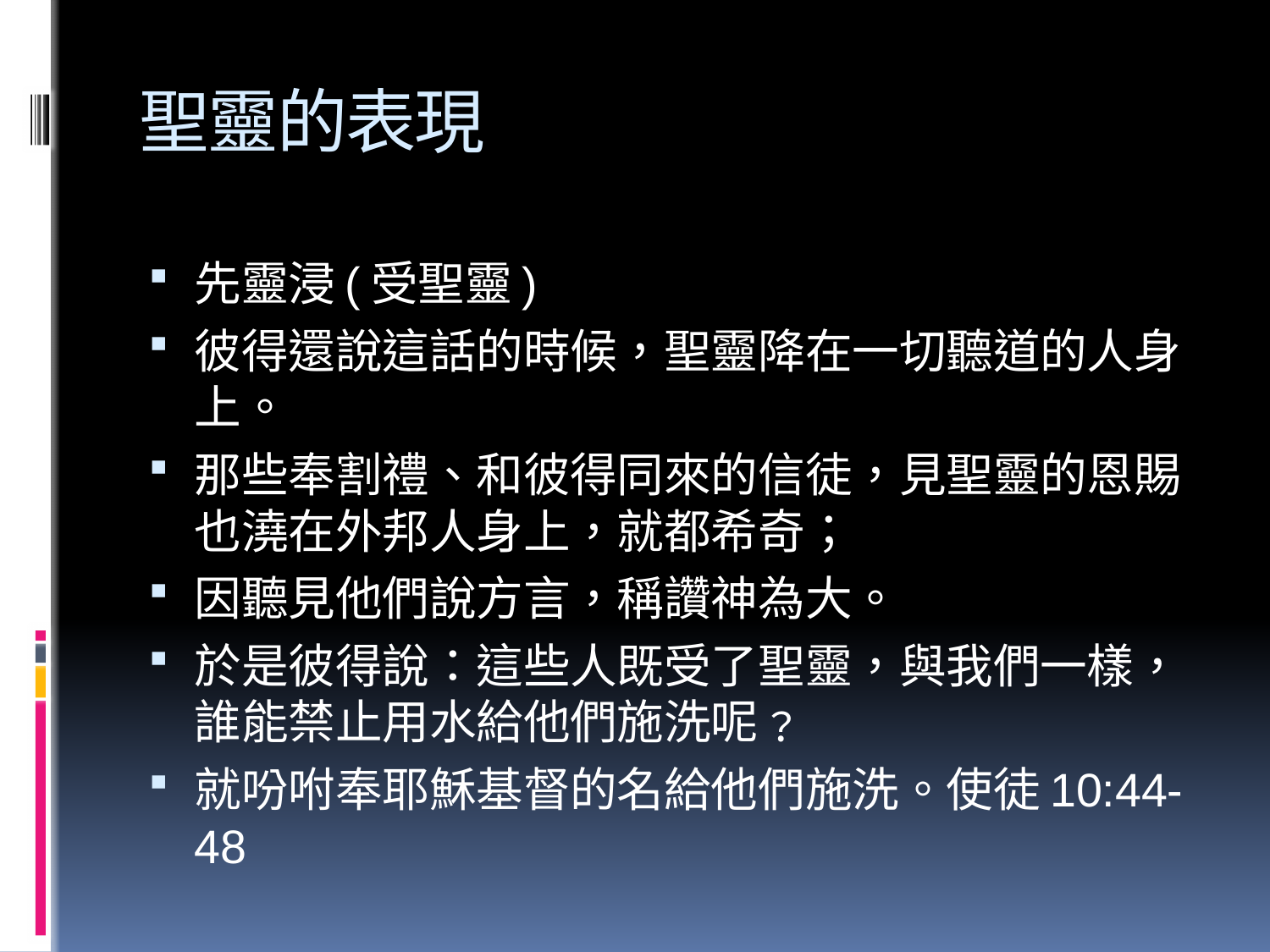

# 聖靈的表現
先靈浸(受聖靈)
彼得還說這話的時候，聖靈降在一切聽道的人身上。
那些奉割禮、和彼得同來的信徒，見聖靈的恩賜也澆在外邦人身上，就都希奇；
因聽見他們說方言，稱讚神為大。
於是彼得說：這些人既受了聖靈，與我們一樣，誰能禁止用水給他們施洗呢﹖
就吩咐奉耶穌基督的名給他們施洗。使徒10:44-48